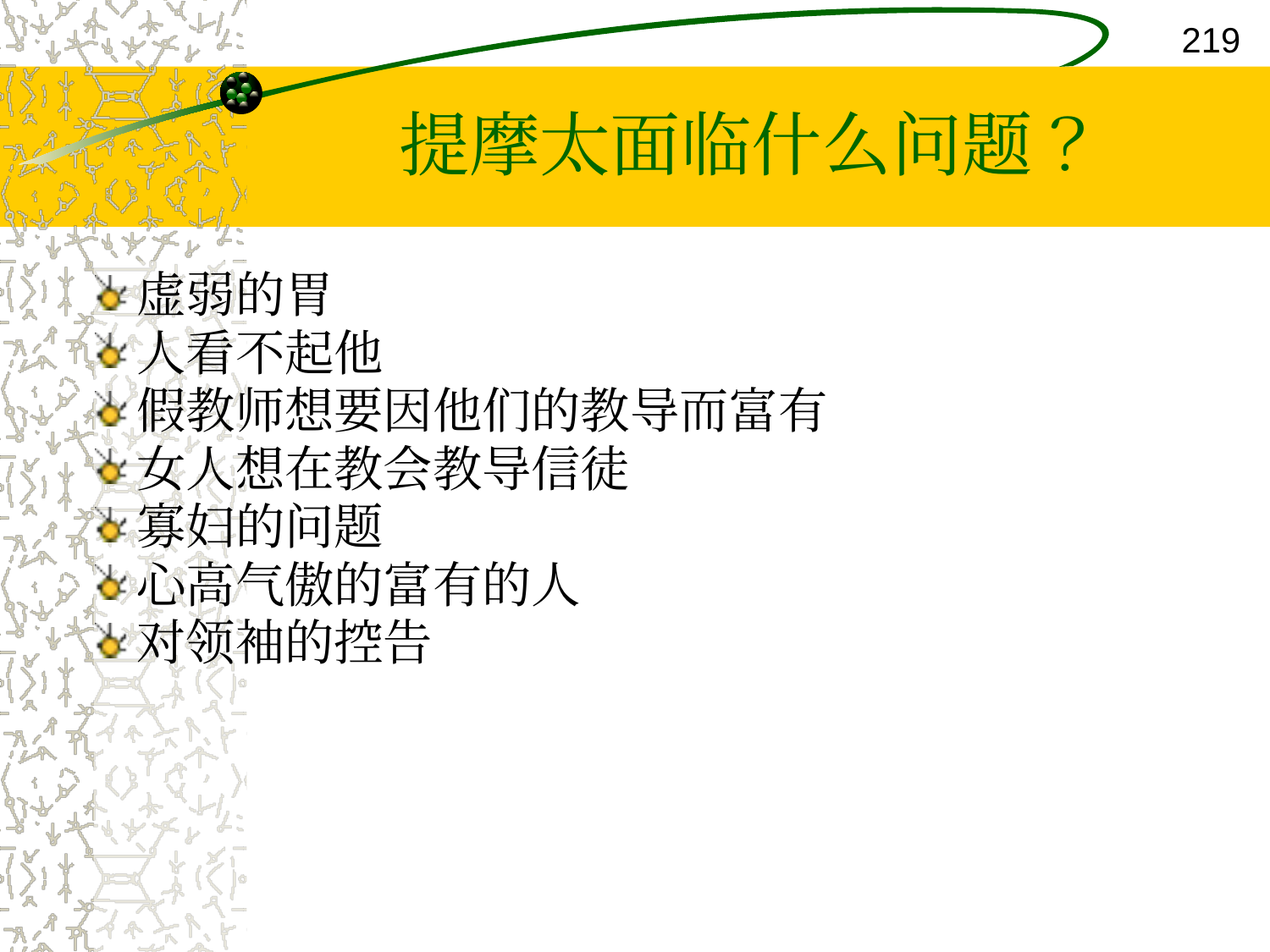

219
# 提摩太面临什么问题？
虚弱的胃
人看不起他
假教师想要因他们的教导而富有
女人想在教会教导信徒
寡妇的问题
心高气傲的富有的人
对领袖的控告